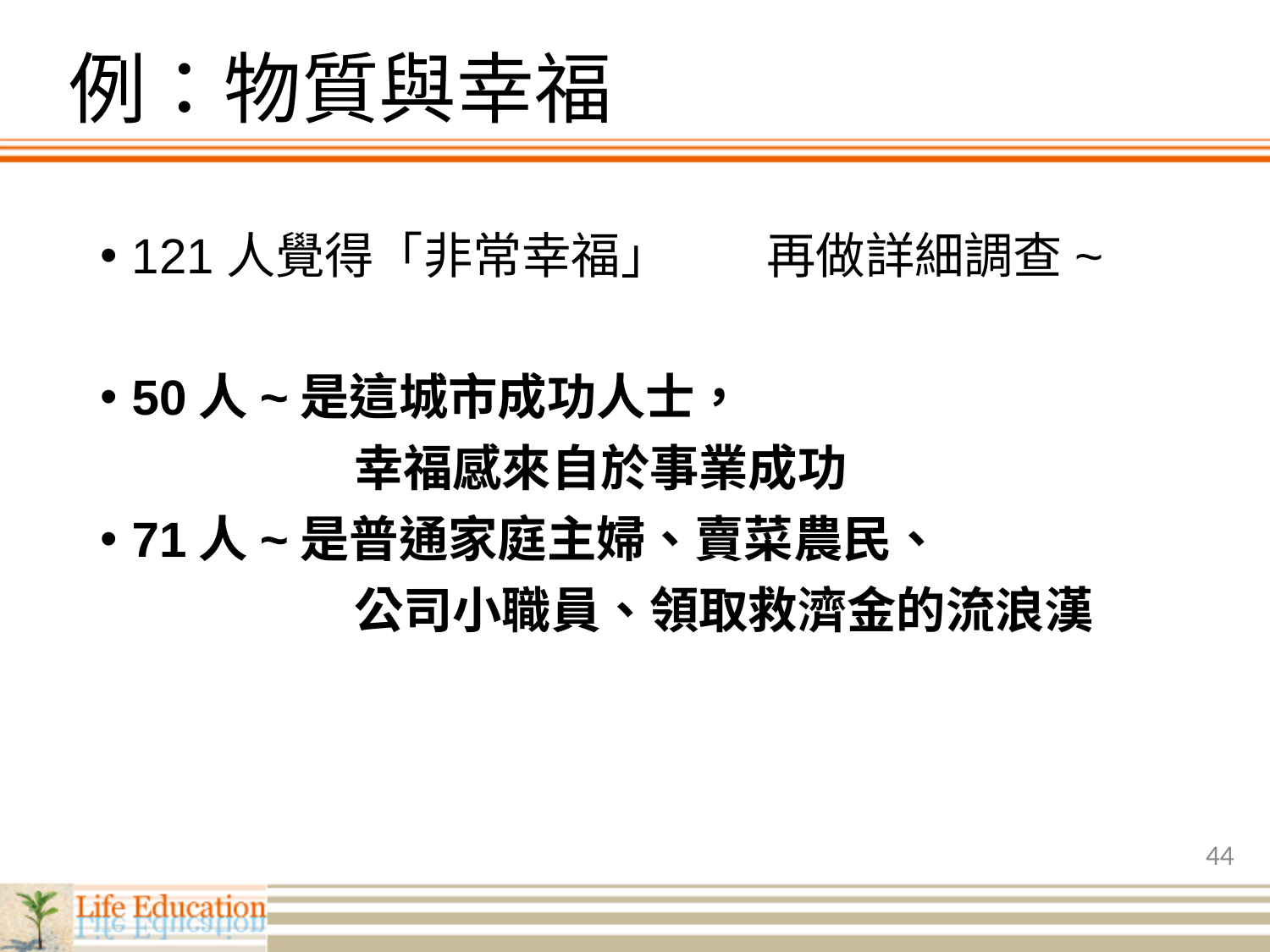

# 例：物質與幸福
121人覺得「非常幸福」	再做詳細調查~

50人~是這城市成功人士，
		幸福感來自於事業成功
71人~是普通家庭主婦、賣菜農民、
		公司小職員、領取救濟金的流浪漢

44